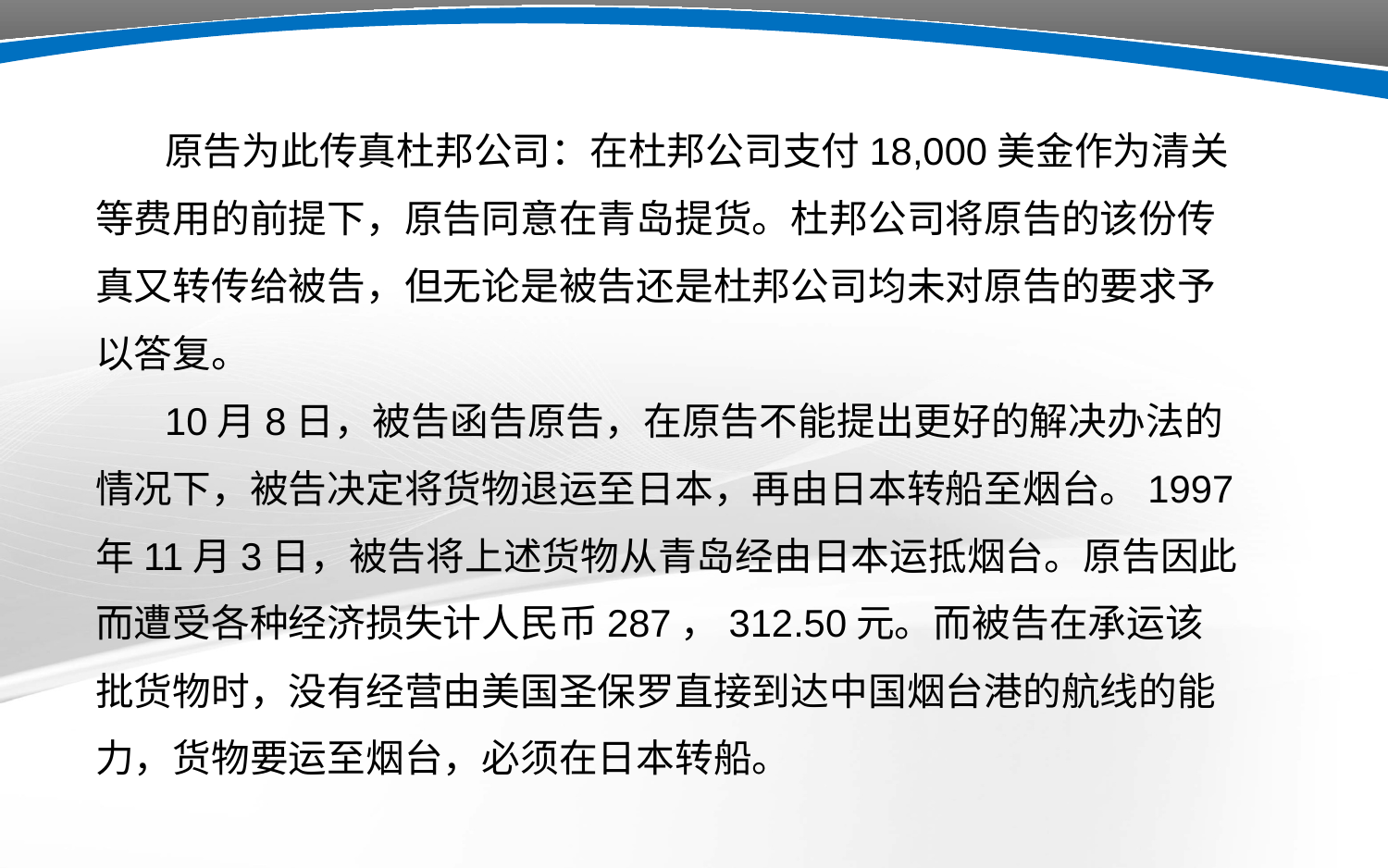

原告为此传真杜邦公司：在杜邦公司支付18,000美金作为清关等费用的前提下，原告同意在青岛提货。杜邦公司将原告的该份传真又转传给被告，但无论是被告还是杜邦公司均未对原告的要求予以答复。
10月8日，被告函告原告，在原告不能提出更好的解决办法的情况下，被告决定将货物退运至日本，再由日本转船至烟台。1997年11月3日，被告将上述货物从青岛经由日本运抵烟台。原告因此而遭受各种经济损失计人民币287，312.50元。而被告在承运该批货物时，没有经营由美国圣保罗直接到达中国烟台港的航线的能力，货物要运至烟台，必须在日本转船。